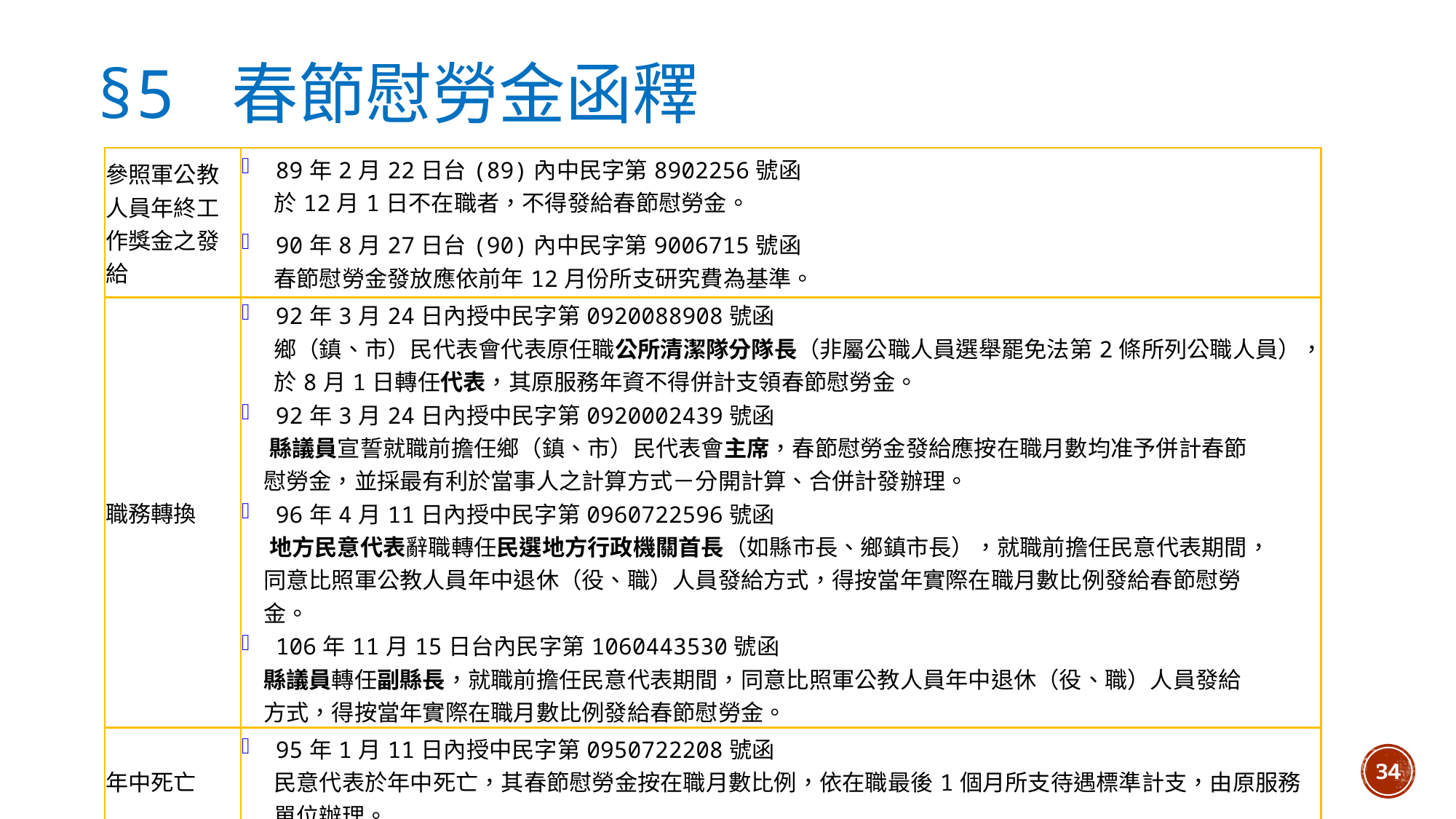

# §5 春節慰勞金函釋
| 參照軍公教人員年終工作獎金之發給 | 89年2月22日台(89)內中民字第8902256號函 於12月1日不在職者，不得發給春節慰勞金。 90年8月27日台(90)內中民字第9006715號函 春節慰勞金發放應依前年12月份所支研究費為基準。 |
| --- | --- |
| 職務轉換 | 92年3月24日內授中民字第0920088908號函 鄉（鎮、市）民代表會代表原任職公所清潔隊分隊長（非屬公職人員選舉罷免法第2條所列公職人員），於8月1日轉任代表，其原服務年資不得併計支領春節慰勞金。 92年3月24日內授中民字第0920002439號函 　 縣議員宣誓就職前擔任鄉（鎮、市）民代表會主席，春節慰勞金發給應按在職月數均准予併計春節 慰勞金，並採最有利於當事人之計算方式－分開計算、合併計發辦理。 96年4月11日內授中民字第0960722596號函 　 地方民意代表辭職轉任民選地方行政機關首長（如縣市長、鄉鎮市長），就職前擔任民意代表期間， 同意比照軍公教人員年中退休（役、職）人員發給方式，得按當年實際在職月數比例發給春節慰勞 金。 106年11月15日台內民字第1060443530號函 縣議員轉任副縣長，就職前擔任民意代表期間，同意比照軍公教人員年中退休（役、職）人員發給 方式，得按當年實際在職月數比例發給春節慰勞金。 |
| 年中死亡 | 95年1月11日內授中民字第0950722208號函 民意代表於年中死亡，其春節慰勞金按在職月數比例，依在職最後1個月所支待遇標準計支，由原服務單位辦理。 |
34